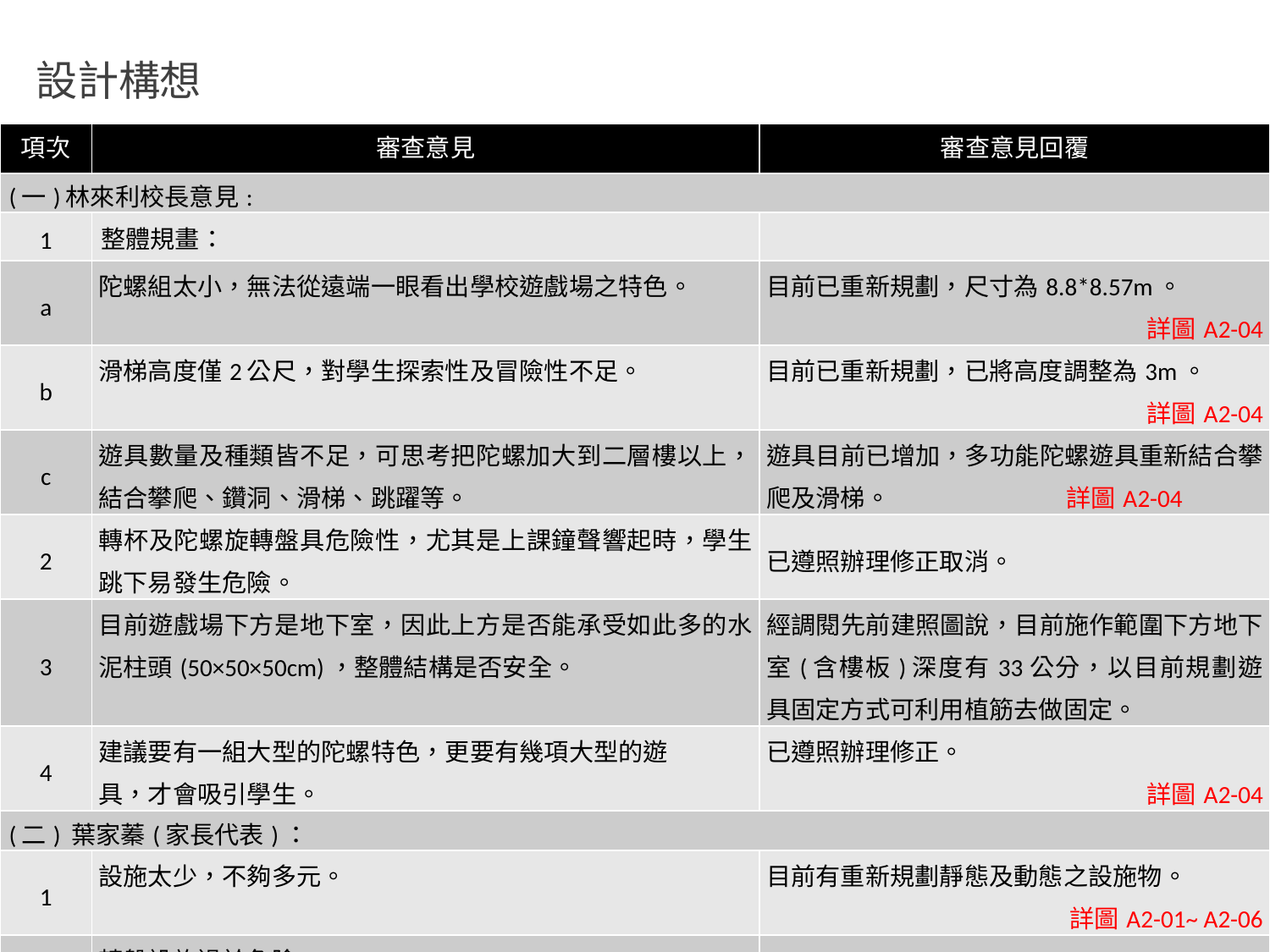

設計構想
| 項次 | 審查意見 | 審查意見回覆 |
| --- | --- | --- |
| (一)林來利校長意見: |  |  |
| 1 | 整體規畫： |  |
| a | 陀螺組太小，無法從遠端一眼看出學校遊戲場之特色。 | 目前已重新規劃，尺寸為8.8\*8.57m。 詳圖A2-04 |
| b | 滑梯高度僅2公尺，對學生探索性及冒險性不足。 | 目前已重新規劃，已將高度調整為3m。 詳圖A2-04 |
| c | 遊具數量及種類皆不足，可思考把陀螺加大到二層樓以上，結合攀爬、鑽洞、滑梯、跳躍等。 | 遊具目前已增加，多功能陀螺遊具重新結合攀爬及滑梯。 詳圖A2-04 |
| 2 | 轉杯及陀螺旋轉盤具危險性，尤其是上課鐘聲響起時，學生跳下易發生危險。 | 已遵照辦理修正取消。 |
| 3 | 目前遊戲場下方是地下室，因此上方是否能承受如此多的水泥柱頭(50×50×50cm)，整體結構是否安全。 | 經調閱先前建照圖說，目前施作範圍下方地下室(含樓板)深度有33公分，以目前規劃遊具固定方式可利用植筋去做固定。 |
| 4 | 建議要有一組大型的陀螺特色，更要有幾項大型的遊 具，才會吸引學生。 | 已遵照辦理修正。 詳圖A2-04 |
| (二) 葉家蓁(家長代表)： |  |  |
| 1 | 設施太少，不夠多元。 | 目前有重新規劃靜態及動態之設施物。 詳圖A2-01~ A2-06 |
| 2 | 轉盤設施過於危險。 | 已遵照辦理修正取消。 |
| 3 | 趣味性不足。 | 已遵照辦理修正。 詳圖A2-01~ A2-06 |
53